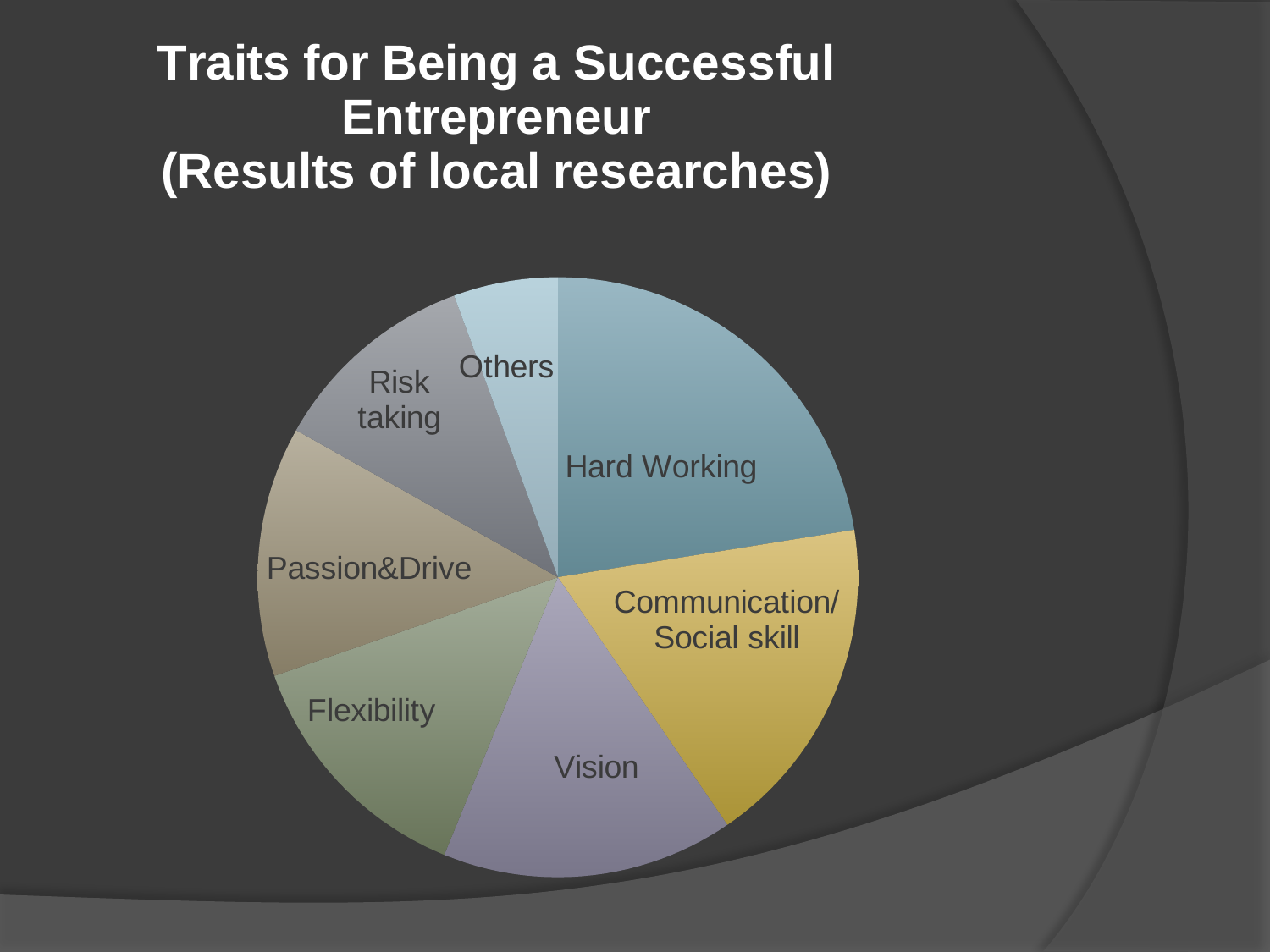

### Chart: Traits for Being a Successful Entrepreneur
(Results of local researches)

| Category | 列1 |
|---|---|
| Hard-Working | 10.0 |
| Communication/Social | 8.0 |
| Vision | 7.0 |
| Flexibility | 6.0 |
| Passion&Drive | 6.0 |
| Risk taking | 5.0 |
| Others | 2.5 |